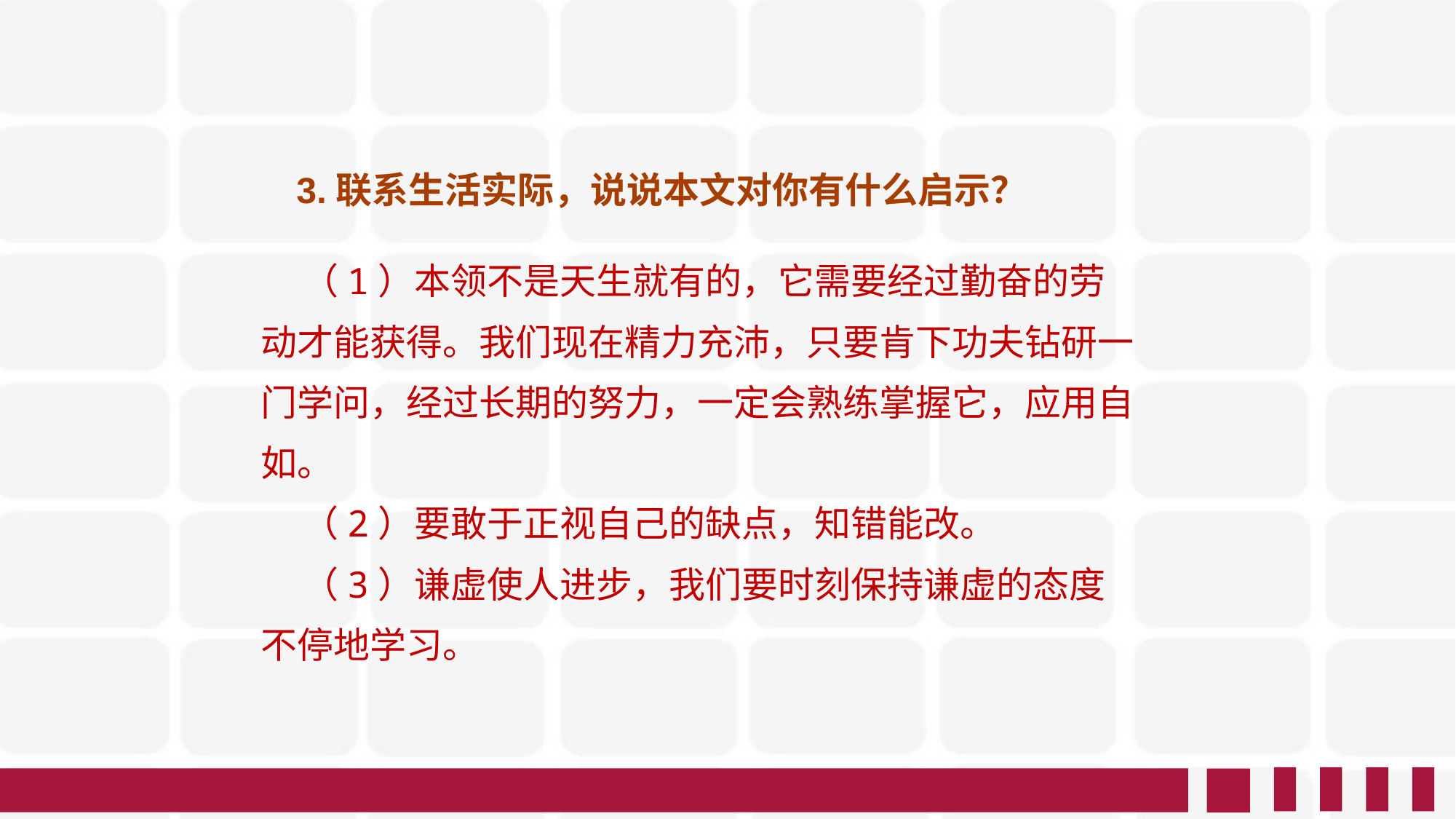

3.联系生活实际，说说本文对你有什么启示？
    （1）本领不是天生就有的，它需要经过勤奋的劳动才能获得。我们现在精力充沛，只要肯下功夫钻研一门学问，经过长期的努力，一定会熟练掌握它，应用自如。
    （2）要敢于正视自己的缺点，知错能改。
    （3）谦虚使人进步，我们要时刻保持谦虚的态度不停地学习。